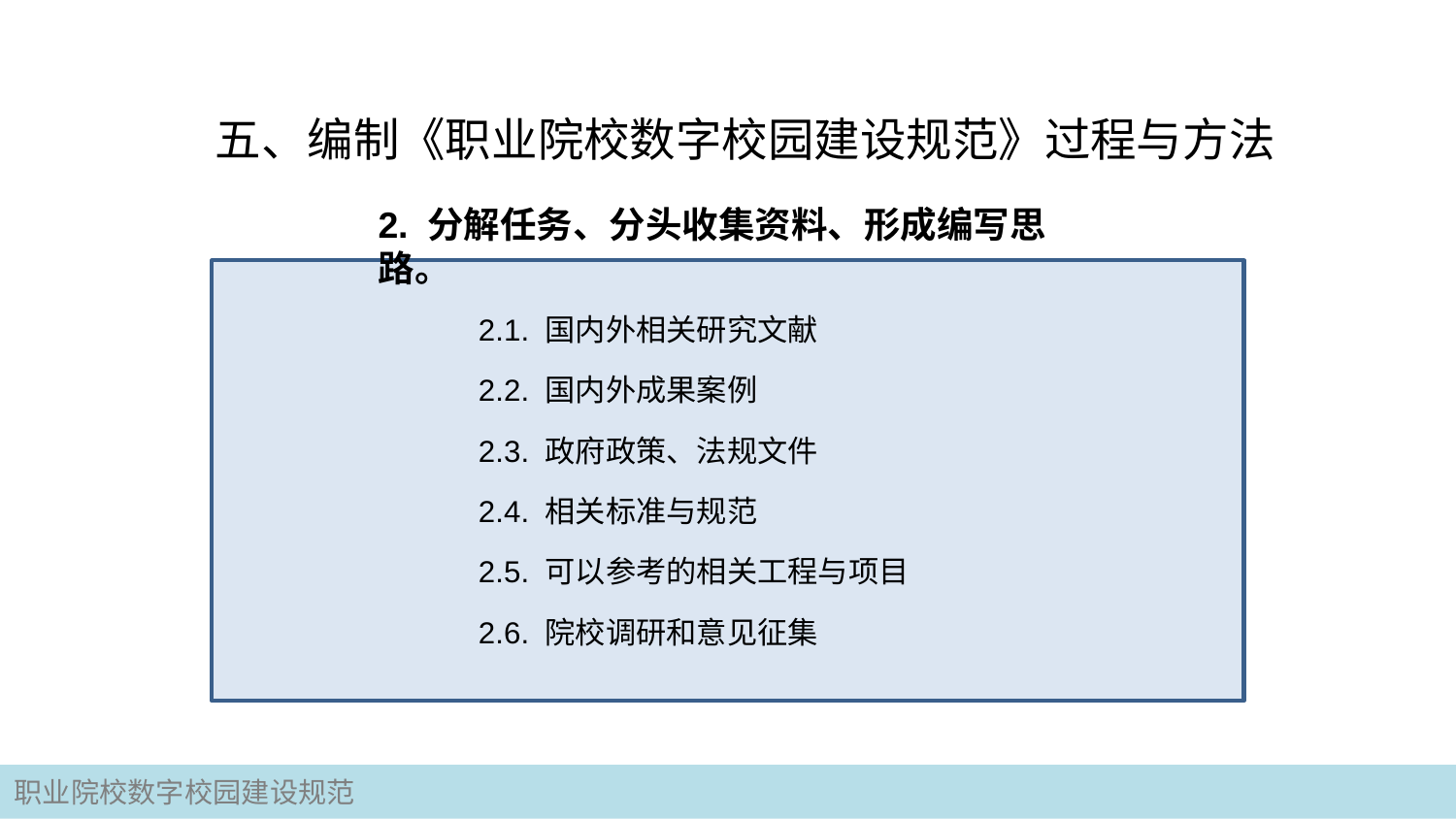

# 五、编制《职业院校数字校园建设规范》过程与方法
2. 分解任务、分头收集资料、形成编写思路。

2.1. 国内外相关研究文献
2.2. 国内外成果案例
2.3. 政府政策、法规文件
2.4. 相关标准与规范
2.5. 可以参考的相关工程与项目
2.6. 院校调研和意见征集
职业院校数字校园建设规范